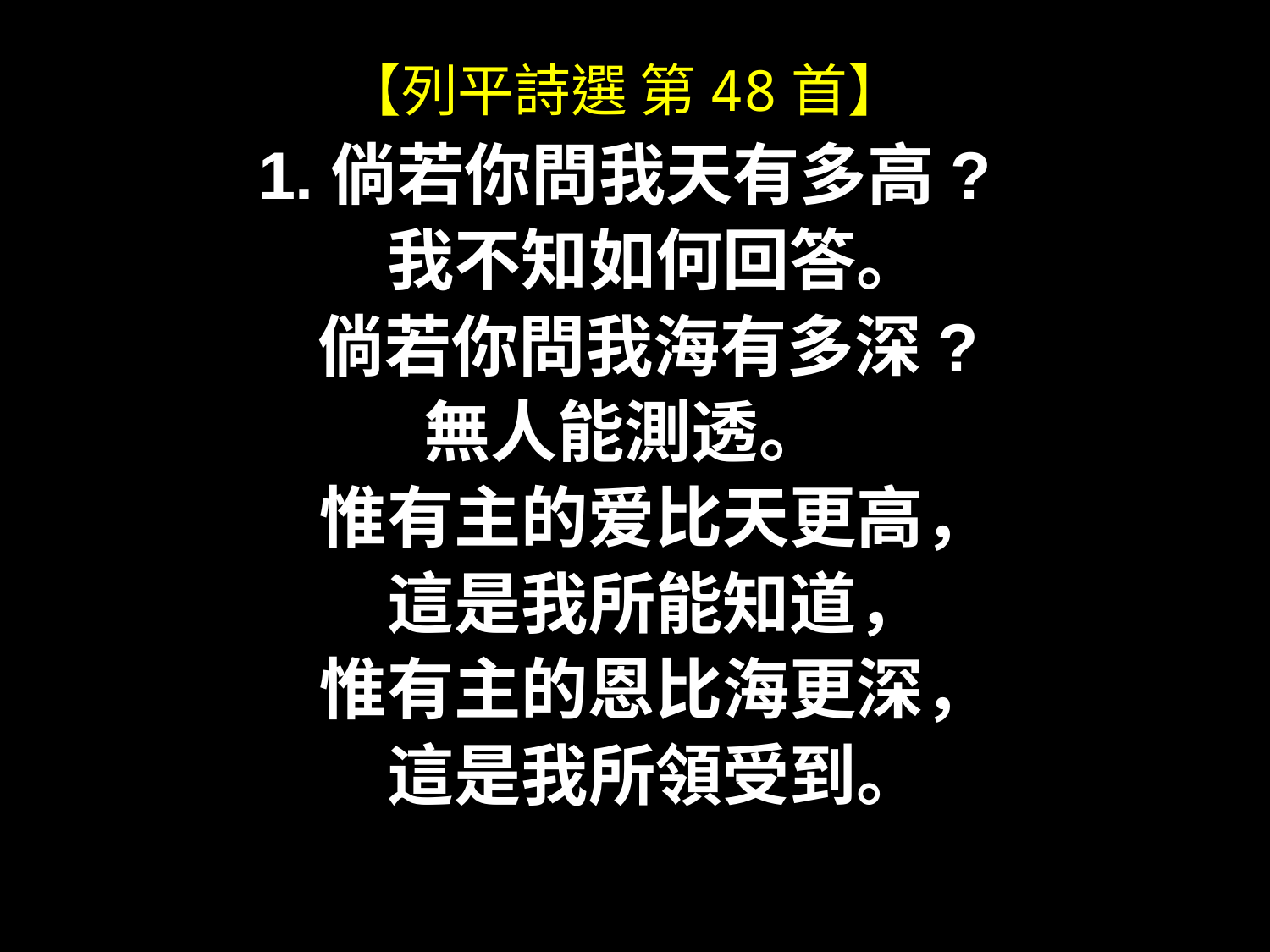

# 【列平詩選 第48首】
1.倘若你問我天有多高?
   我不知如何回答。
  倘若你問我海有多深?
無人能測透。
   惟有主的爱比天更高，
   這是我所能知道，
   惟有主的恩比海更深，
   這是我所領受到。